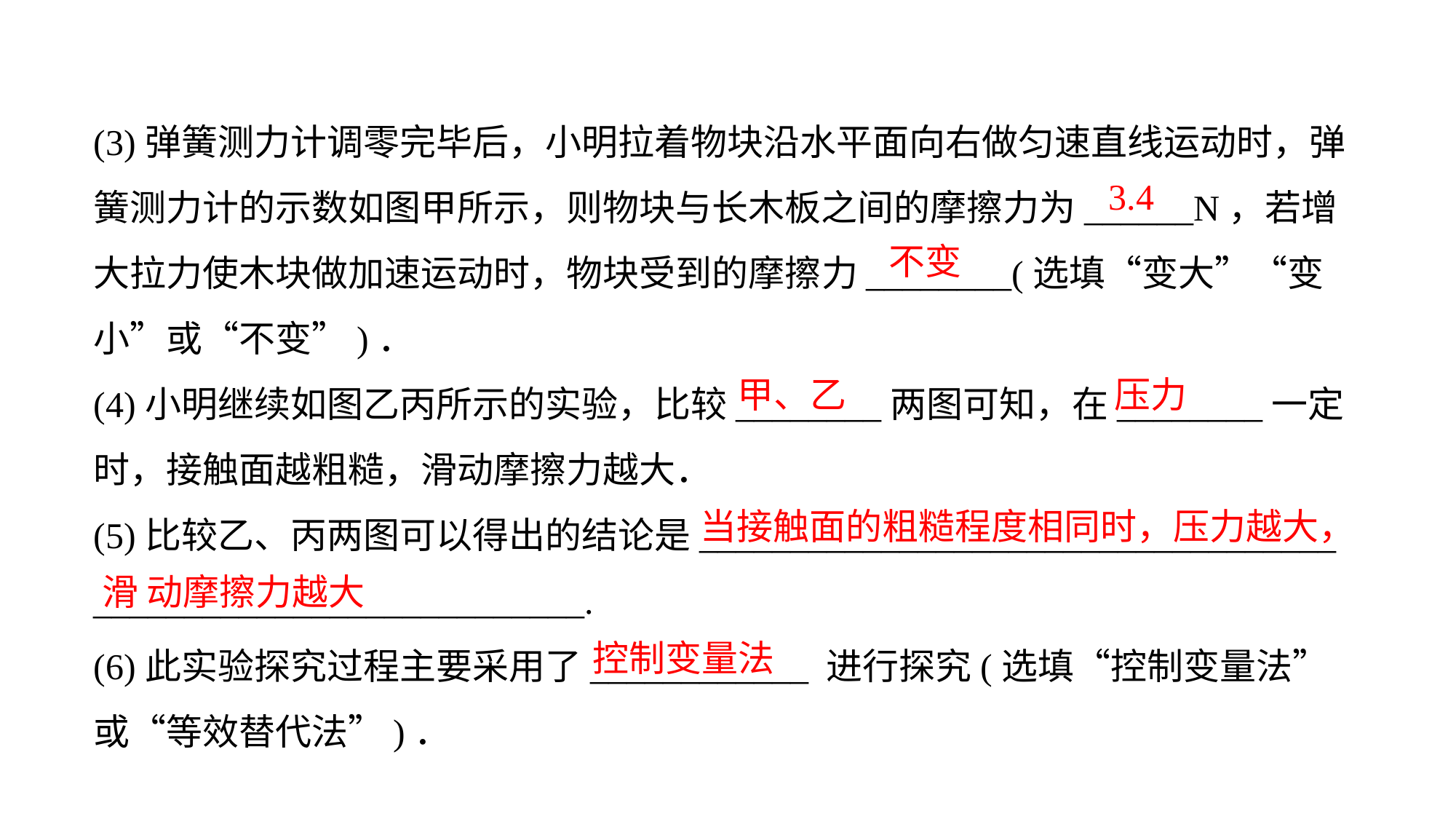

(3)弹簧测力计调零完毕后，小明拉着物块沿水平面向右做匀速直线运动时，弹簧测力计的示数如图甲所示，则物块与长木板之间的摩擦力为______N，若增大拉力使木块做加速运动时，物块受到的摩擦力________(选填“变大”“变小”或“不变”)．
(4)小明继续如图乙丙所示的实验，比较________两图可知，在________一定时，接触面越粗糙，滑动摩擦力越大．
(5)比较乙、丙两图可以得出的结论是___________________________________
___________________________.
(6)此实验探究过程主要采用了____________ 进行探究(选填“控制变量法”或“等效替代法”)．
3.4
不变
甲、乙
压力
                                                                        当接触面的粗糙程度相同时，压力越大，滑 动摩擦力越大
控制变量法